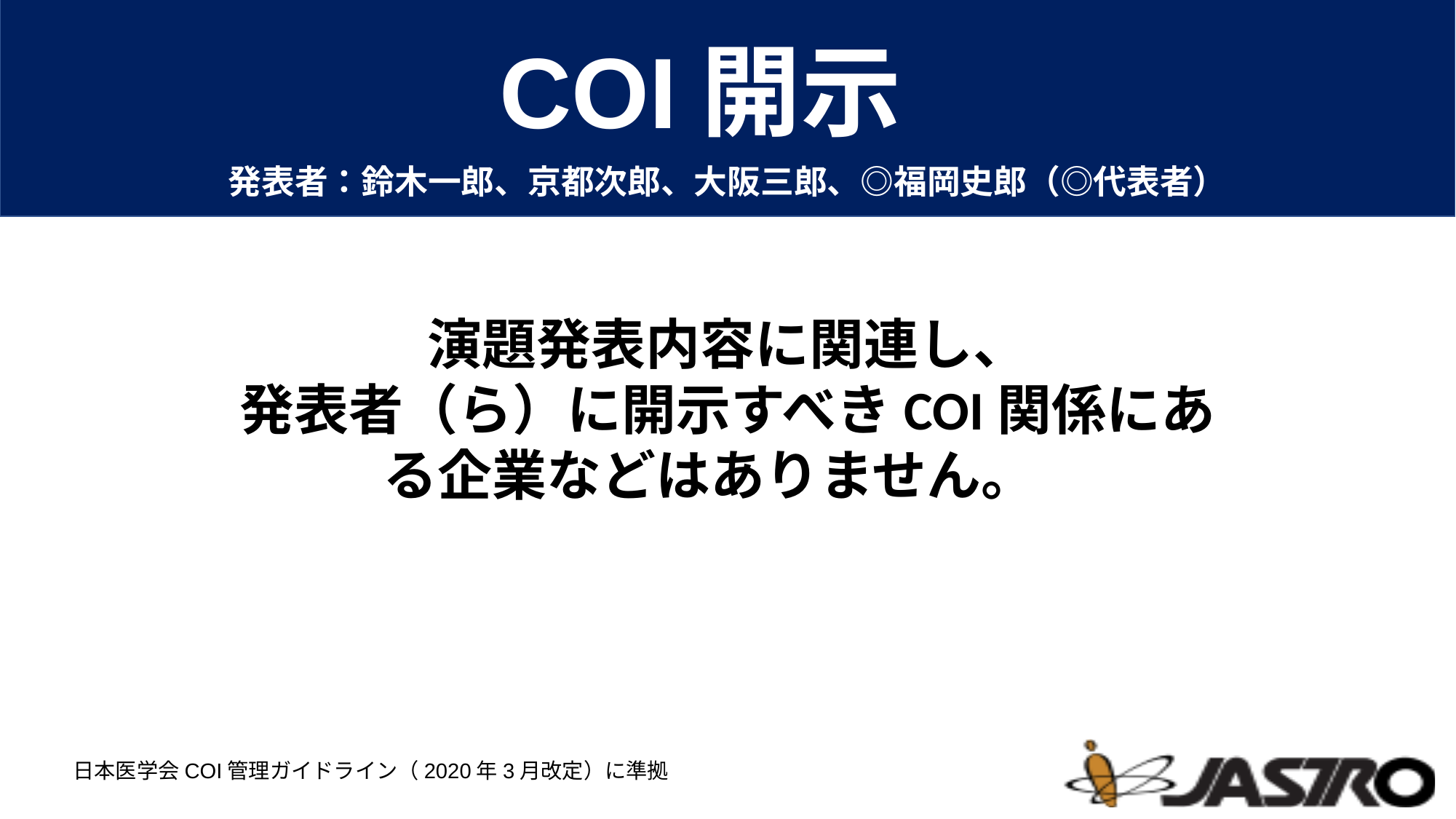

COI開示
発表者：鈴木一郎、京都次郎、大阪三郎、◎福岡史郎（◎代表者）
演題発表内容に関連し、
発表者（ら）に開示すべきCOI関係にある企業などはありません。）
日本医学会COI管理ガイドライン（2020年3月改定）に準拠